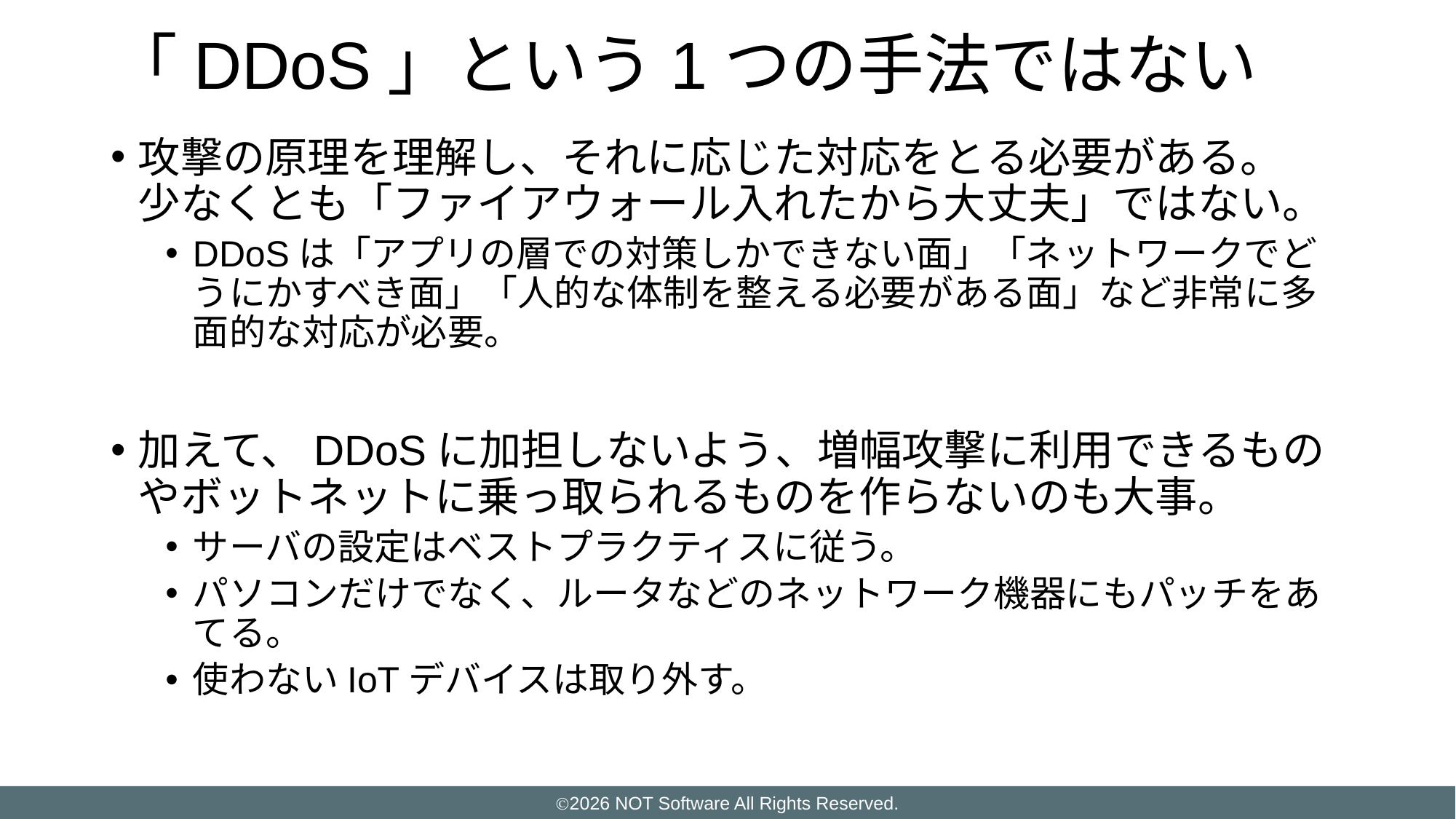

# 「DDoS」という1つの手法ではない
攻撃の原理を理解し、それに応じた対応をとる必要がある。
少なくとも「ファイアウォール入れたから大丈夫」ではない。
DDoSは「アプリの層での対策しかできない面」「ネットワークでどうにかすべき面」「人的な体制を整える必要がある面」など非常に多面的な対応が必要。

加えて、DDoSに加担しないよう、増幅攻撃に利用できるものやボットネットに乗っ取られるものを作らないのも大事。
サーバの設定はベストプラクティスに従う。
パソコンだけでなく、ルータなどのネットワーク機器にもパッチをあてる。
使わないIoTデバイスは取り外す。